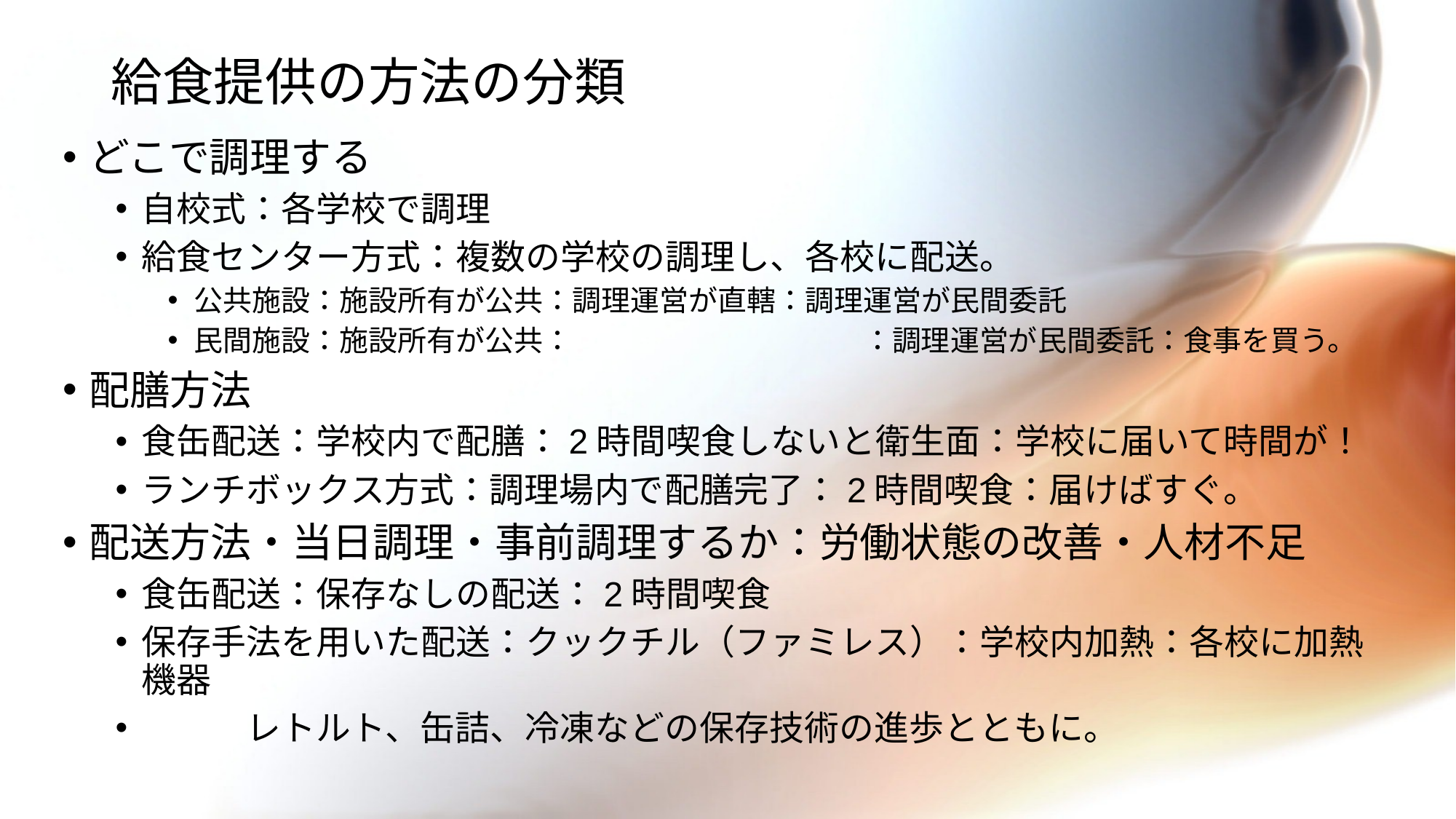

# 給食提供の方法の分類
どこで調理する
自校式：各学校で調理
給食センター方式：複数の学校の調理し、各校に配送。
公共施設：施設所有が公共：調理運営が直轄：調理運営が民間委託
民間施設：施設所有が公共：　　　　　　　　　　：調理運営が民間委託：食事を買う。
配膳方法
食缶配送：学校内で配膳：2時間喫食しないと衛生面：学校に届いて時間が！
ランチボックス方式：調理場内で配膳完了：2時間喫食：届けばすぐ。
配送方法・当日調理・事前調理するか：労働状態の改善・人材不足
食缶配送：保存なしの配送：2時間喫食
保存手法を用いた配送：クックチル（ファミレス）：学校内加熱：各校に加熱機器
　　　レトルト、缶詰、冷凍などの保存技術の進歩とともに。